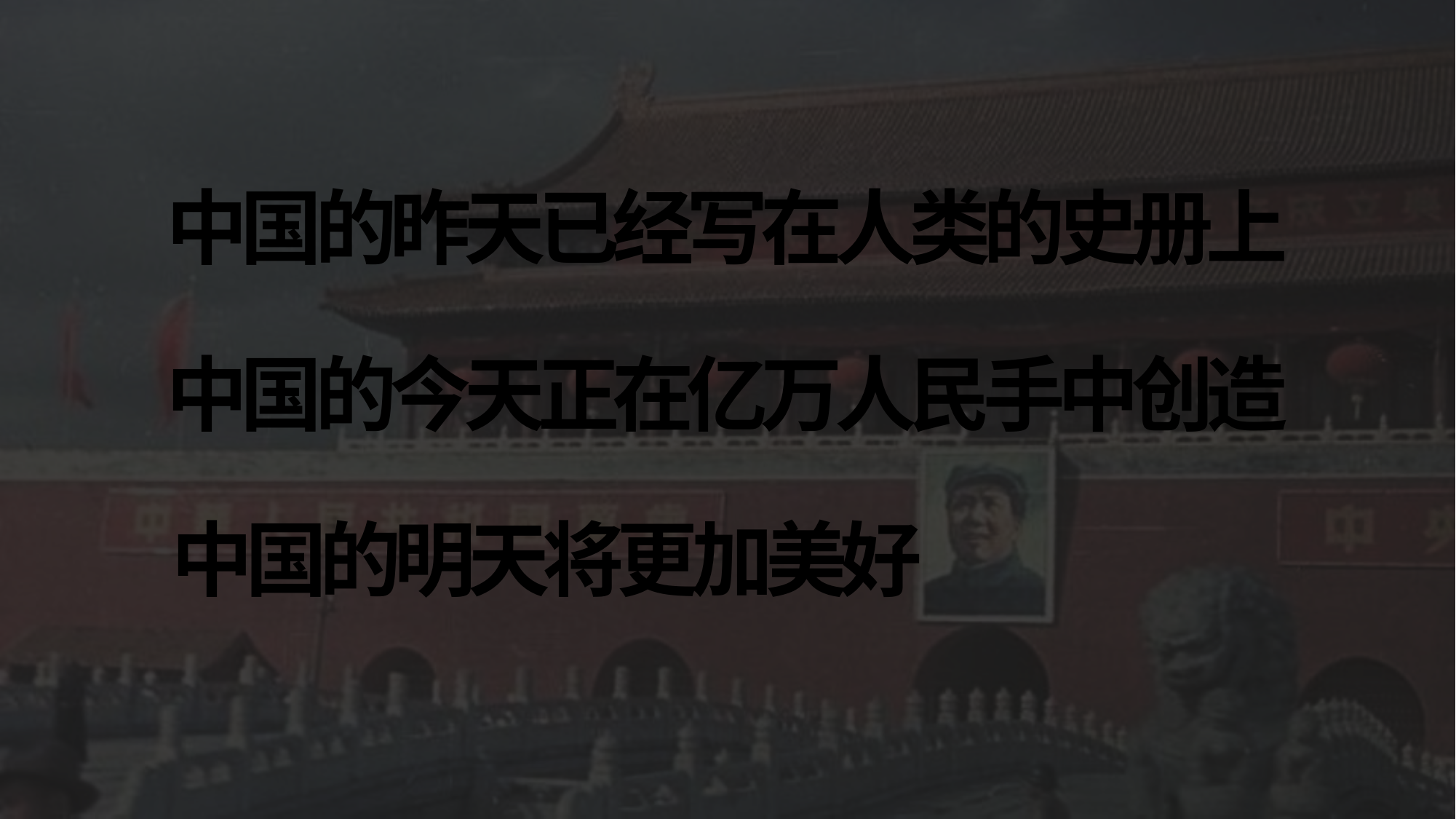

中国的昨天已经写在人类的史册上
中国的今天正在亿万人民手中创造
中国的明天将更加美好